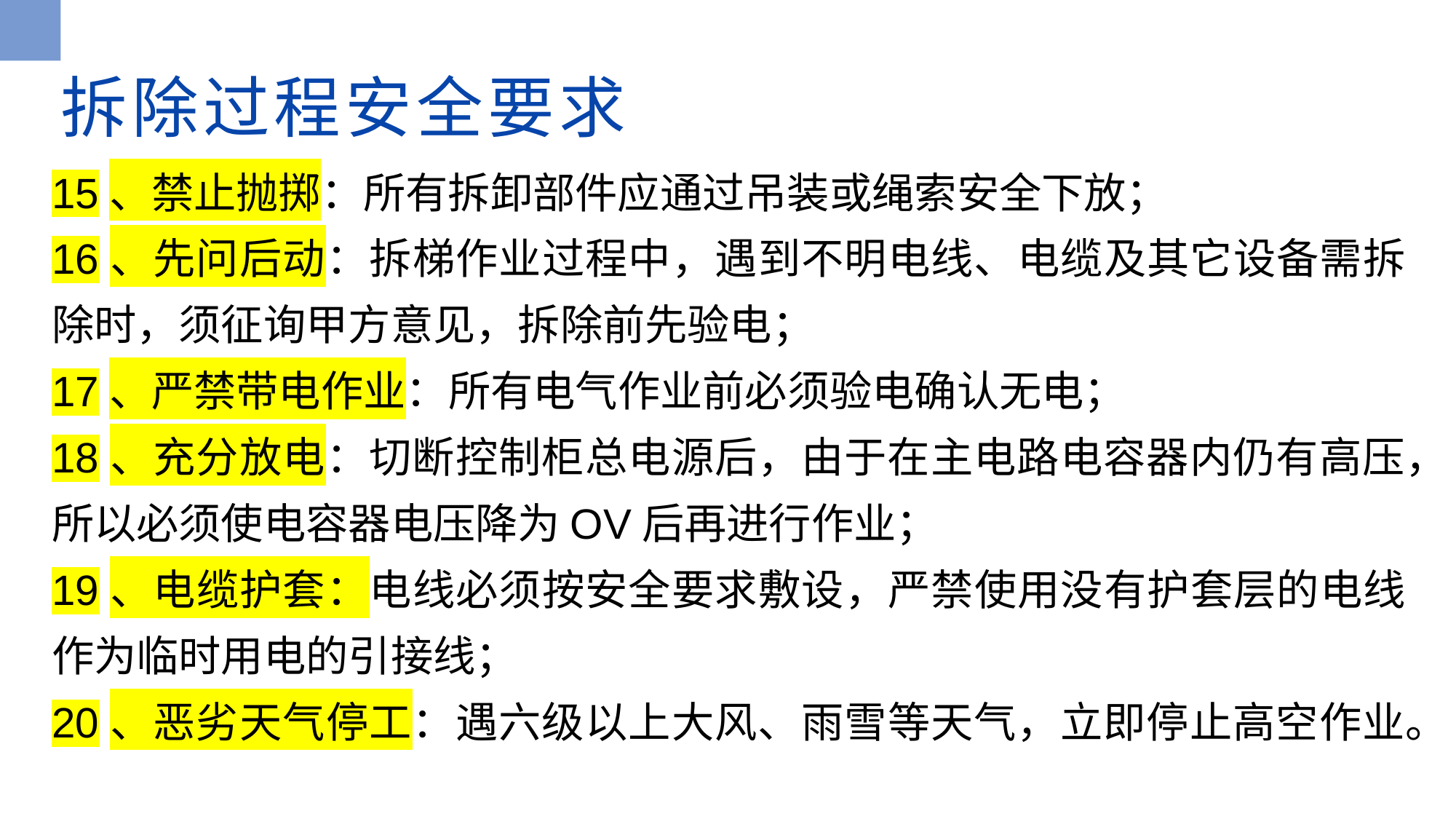

# 拆除过程安全要求
15、禁止抛掷：所有拆卸部件应通过吊装或绳索安全下放；
16、先问后动：拆梯作业过程中，遇到不明电线、电缆及其它设备需拆除时，须征询甲方意见，拆除前先验电；
17、严禁带电作业：所有电气作业前必须验电确认无电；
18、充分放电：切断控制柜总电源后，由于在主电路电容器内仍有高压，所以必须使电容器电压降为OV后再进行作业；
19、电缆护套：电线必须按安全要求敷设，严禁使用没有护套层的电线作为临时用电的引接线；
20、恶劣天气停工：遇六级以上大风、雨雪等天气，立即停止高空作业。